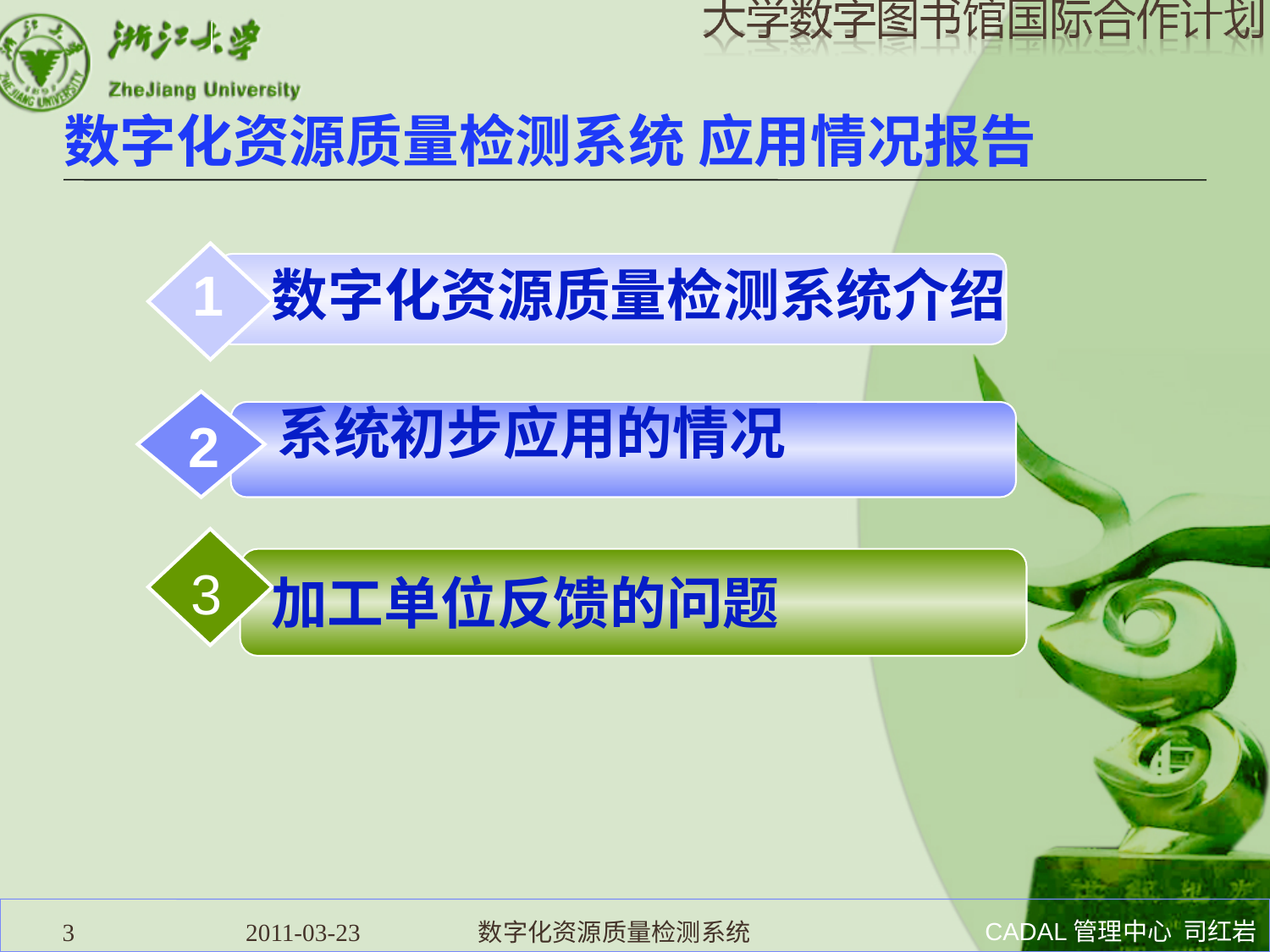

# 数字化资源质量检测系统 应用情况报告

1

数字化资源质量检测系统介绍

系统初步应用的情况

2

3
加工单位反馈的问题
3
2011-03-23                数字化资源质量检测系统